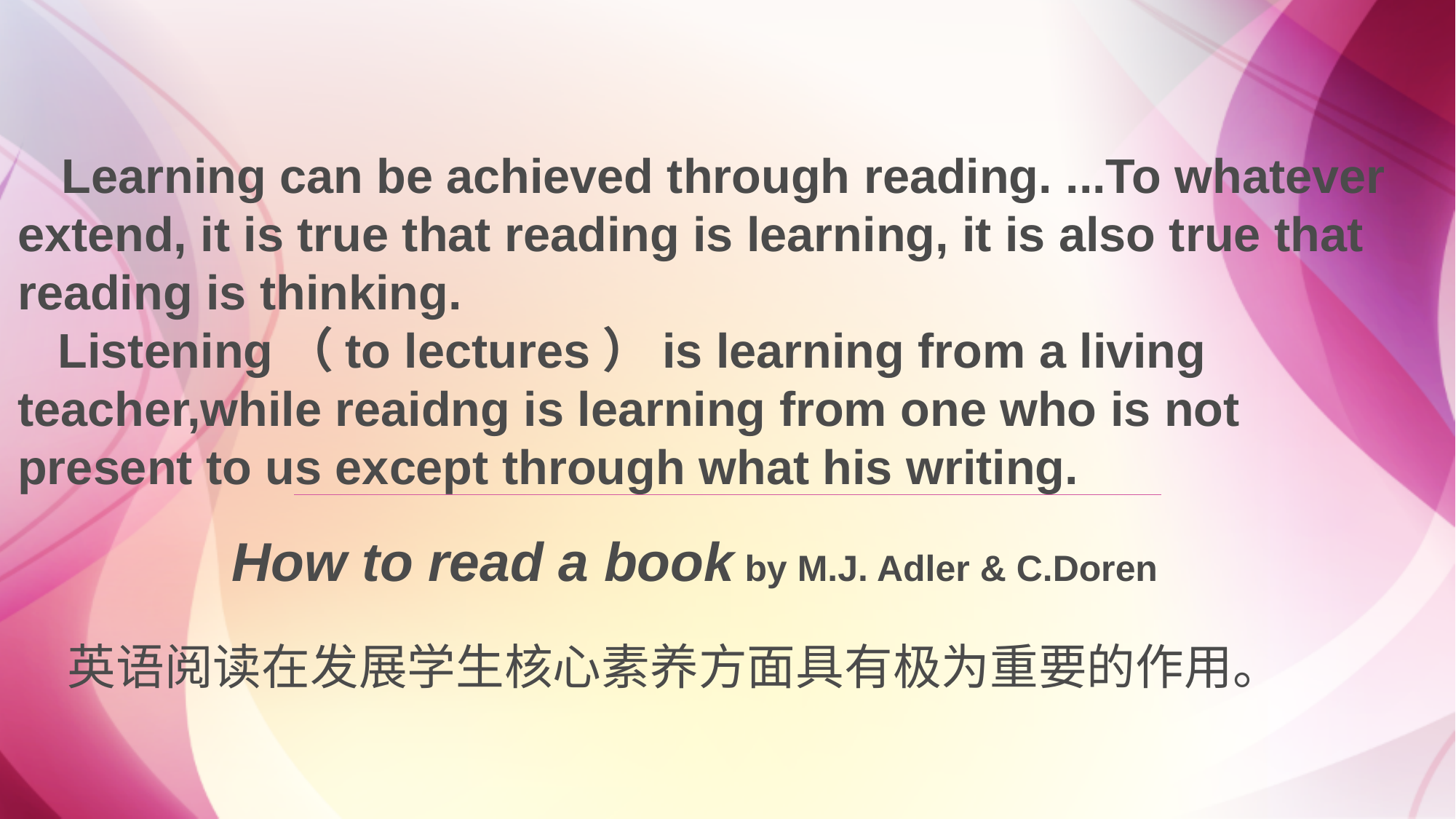

Learning can be achieved through reading. ...To whatever extend, it is true that reading is learning, it is also true that reading is thinking.
   Listening（to lectures）is learning from a living teacher,while reaidng is learning from one who is not present to us except through what his writing.

                            How to read a book by M.J. Adler & C.Doren

    英语阅读在发展学生核心素养方面具有极为重要的作用。